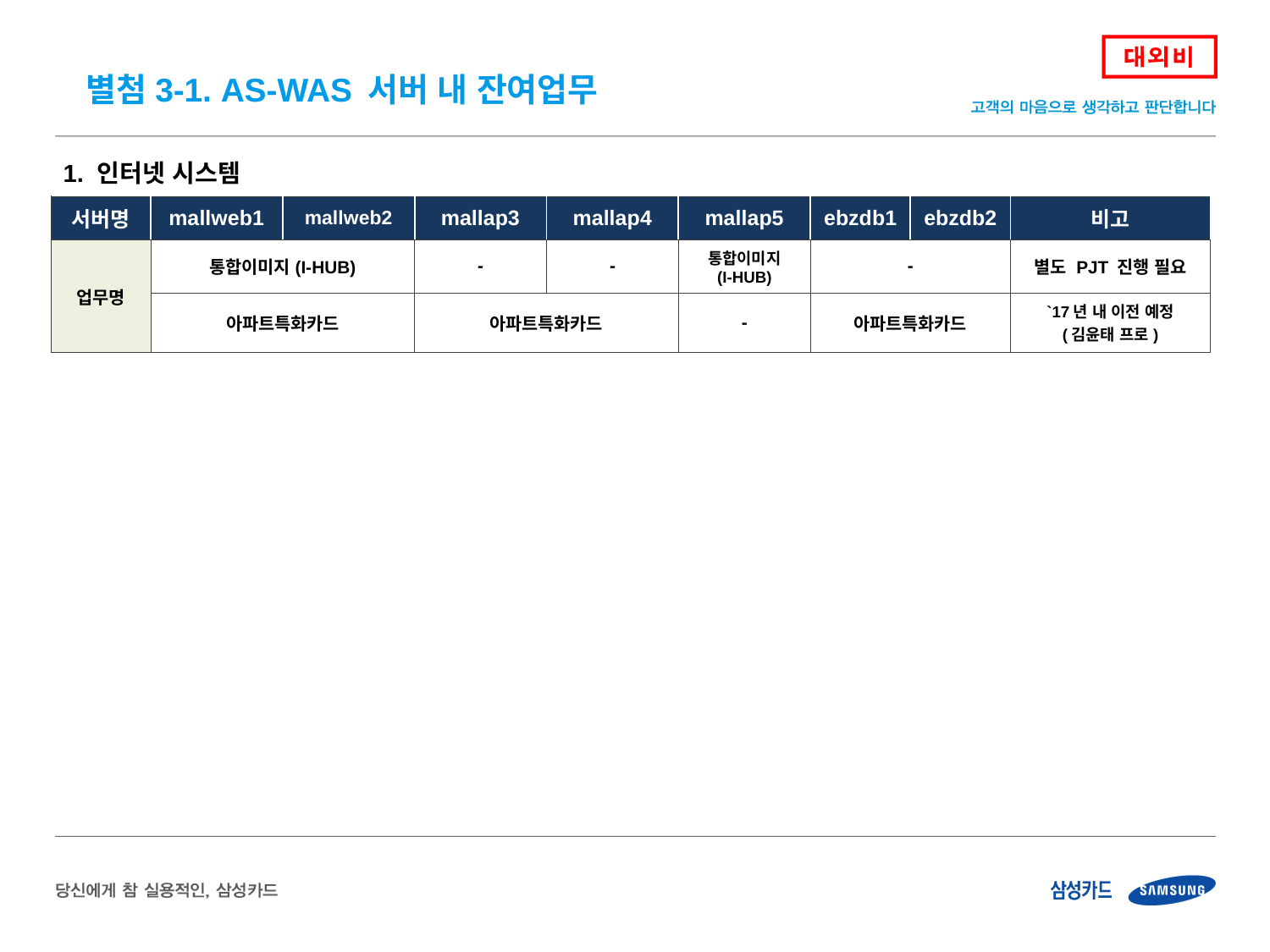

별첨3-1. AS-WAS 서버 내 잔여업무
1. 인터넷 시스템
| 서버명 | mallweb1 | mallweb2 | mallap3 | mallap4 | mallap5 | ebzdb1 | ebzdb2 | 비고 |
| --- | --- | --- | --- | --- | --- | --- | --- | --- |
| 업무명 | 통합이미지(I-HUB) |  | - | - | 통합이미지 (I-HUB) | - |  | 별도 PJT 진행 필요 |
|  | 아파트특화카드 |  | 아파트특화카드 |  | - | 아파트특화카드 |  | `17년 내 이전 예정 (김윤태 프로) |